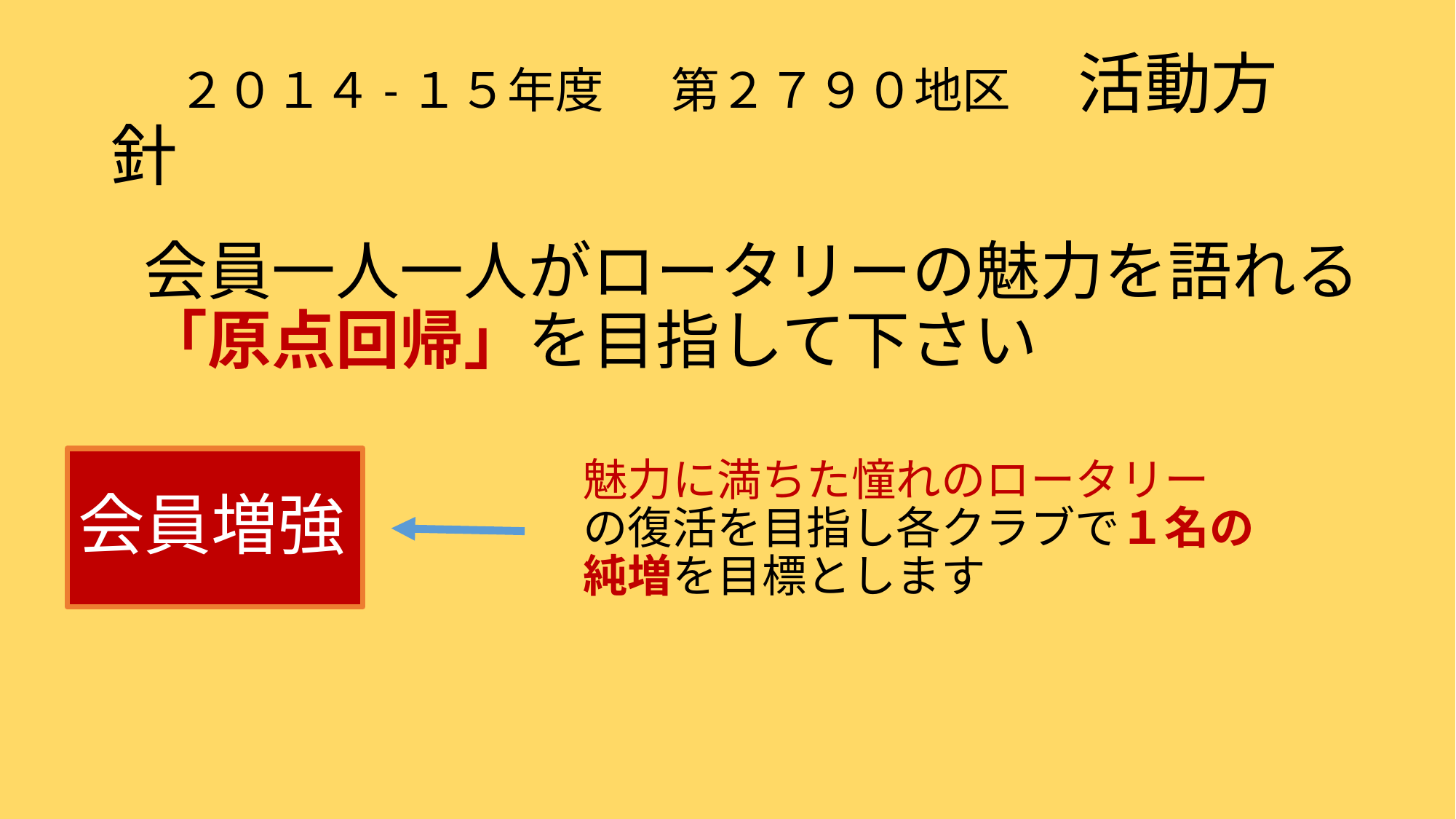

# ２０１４-１５年度　第２７９０地区　活動方針
会員一人一人がロータリーの魅力を語れる
「原点回帰」を目指して下さい

会員増強
魅力に満ちた憧れのロータリー
の復活を目指し各クラブで１名の
純増を目標とします